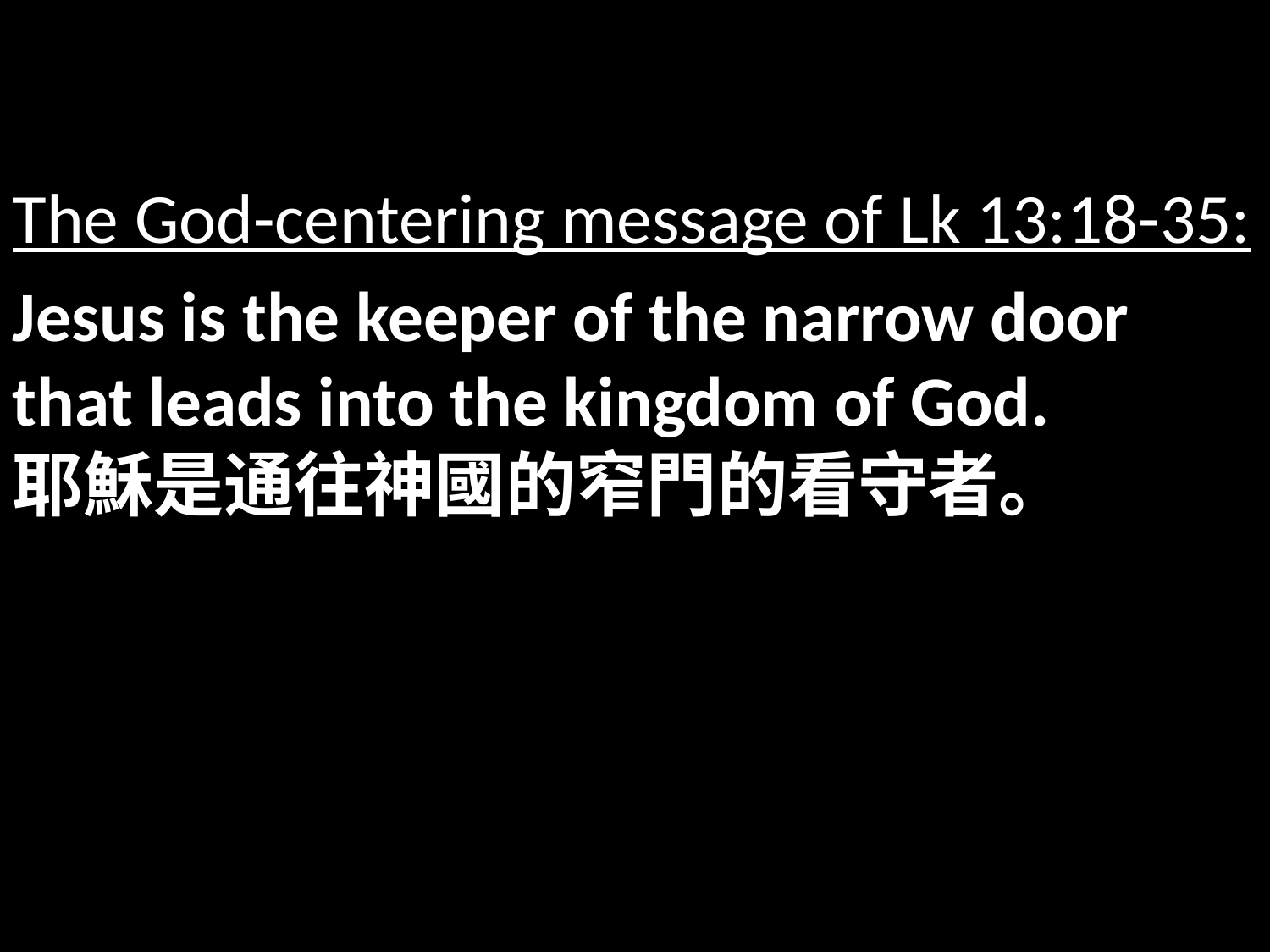

The God-centering message of Lk 13:18-35:
Jesus is the keeper of the narrow door that leads into the kingdom of God.
耶穌是通往神國的窄門的看守者。